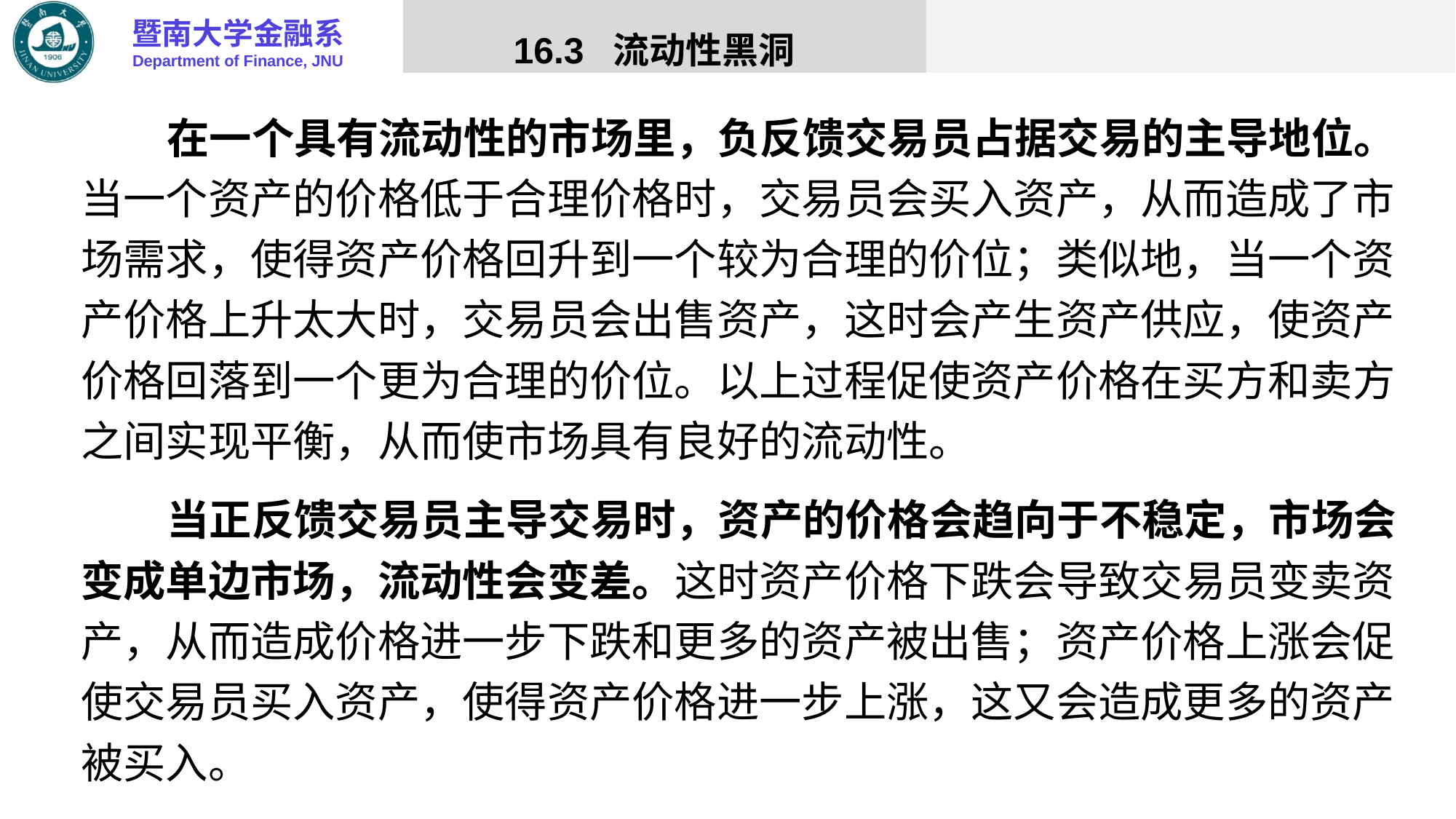

16.3  流动性黑洞
在一个具有流动性的市场里，负反馈交易员占据交易的主导地位。当一个资产的价格低于合理价格时，交易员会买入资产，从而造成了市场需求，使得资产价格回升到一个较为合理的价位；类似地，当一个资产价格上升太大时，交易员会出售资产，这时会产生资产供应，使资产价格回落到一个更为合理的价位。以上过程促使资产价格在买方和卖方之间实现平衡，从而使市场具有良好的流动性。
当正反馈交易员主导交易时，资产的价格会趋向于不稳定，市场会变成单边市场，流动性会变差。这时资产价格下跌会导致交易员变卖资产，从而造成价格进一步下跌和更多的资产被出售；资产价格上涨会促使交易员买入资产，使得资产价格进一步上涨，这又会造成更多的资产被买入。